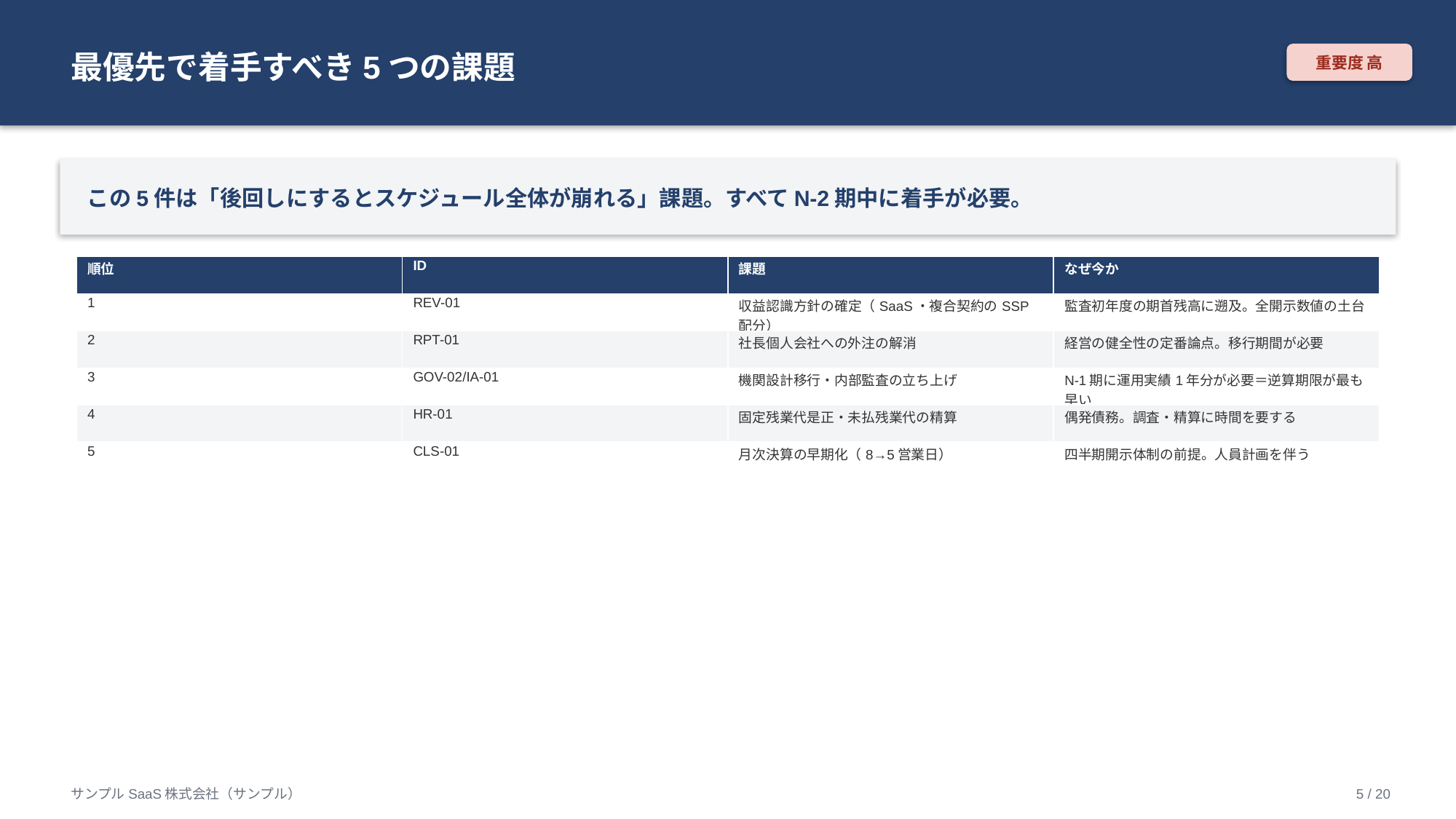

最優先で着手すべき5つの課題
重要度 高

この5件は「後回しにするとスケジュール全体が崩れる」課題。すべてN-2期中に着手が必要。
| 順位 | ID | 課題 | なぜ今か |
| --- | --- | --- | --- |
| 1 | REV-01 | 収益認識方針の確定（SaaS・複合契約のSSP配分） | 監査初年度の期首残高に遡及。全開示数値の土台 |
| 2 | RPT-01 | 社長個人会社への外注の解消 | 経営の健全性の定番論点。移行期間が必要 |
| 3 | GOV-02/IA-01 | 機関設計移行・内部監査の立ち上げ | N-1期に運用実績1年分が必要＝逆算期限が最も早い |
| 4 | HR-01 | 固定残業代是正・未払残業代の精算 | 偶発債務。調査・精算に時間を要する |
| 5 | CLS-01 | 月次決算の早期化（8→5営業日） | 四半期開示体制の前提。人員計画を伴う |
サンプルSaaS株式会社（サンプル）
5 / 20